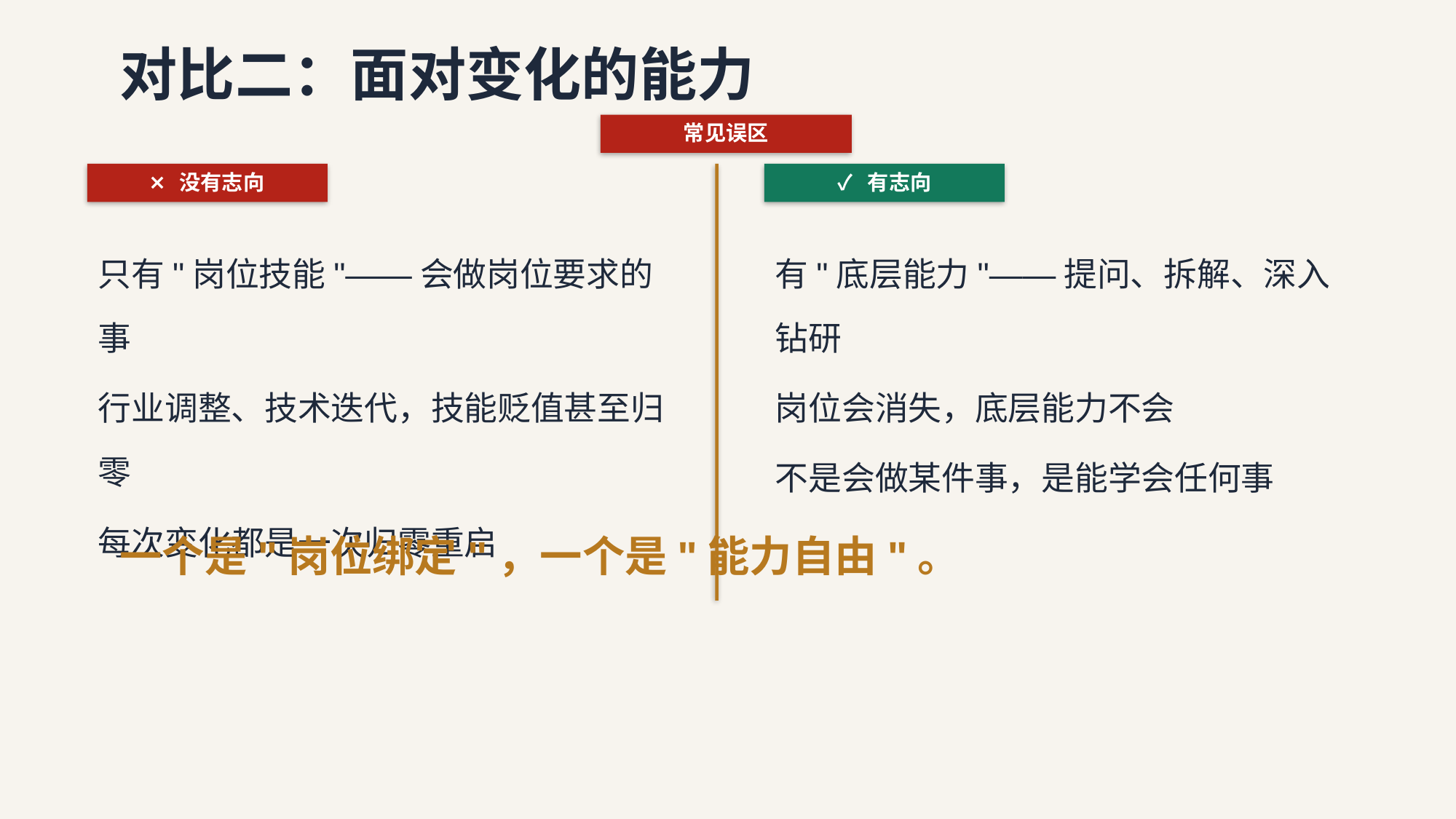

对比二：面对变化的能力

常见误区

❌  没有志向

✓  有志向
只有"岗位技能"——会做岗位要求的事
行业调整、技术迭代，技能贬值甚至归零
每次变化都是一次归零重启
有"底层能力"——提问、拆解、深入钻研
岗位会消失，底层能力不会
不是会做某件事，是能学会任何事
一个是"岗位绑定"，一个是"能力自由"。